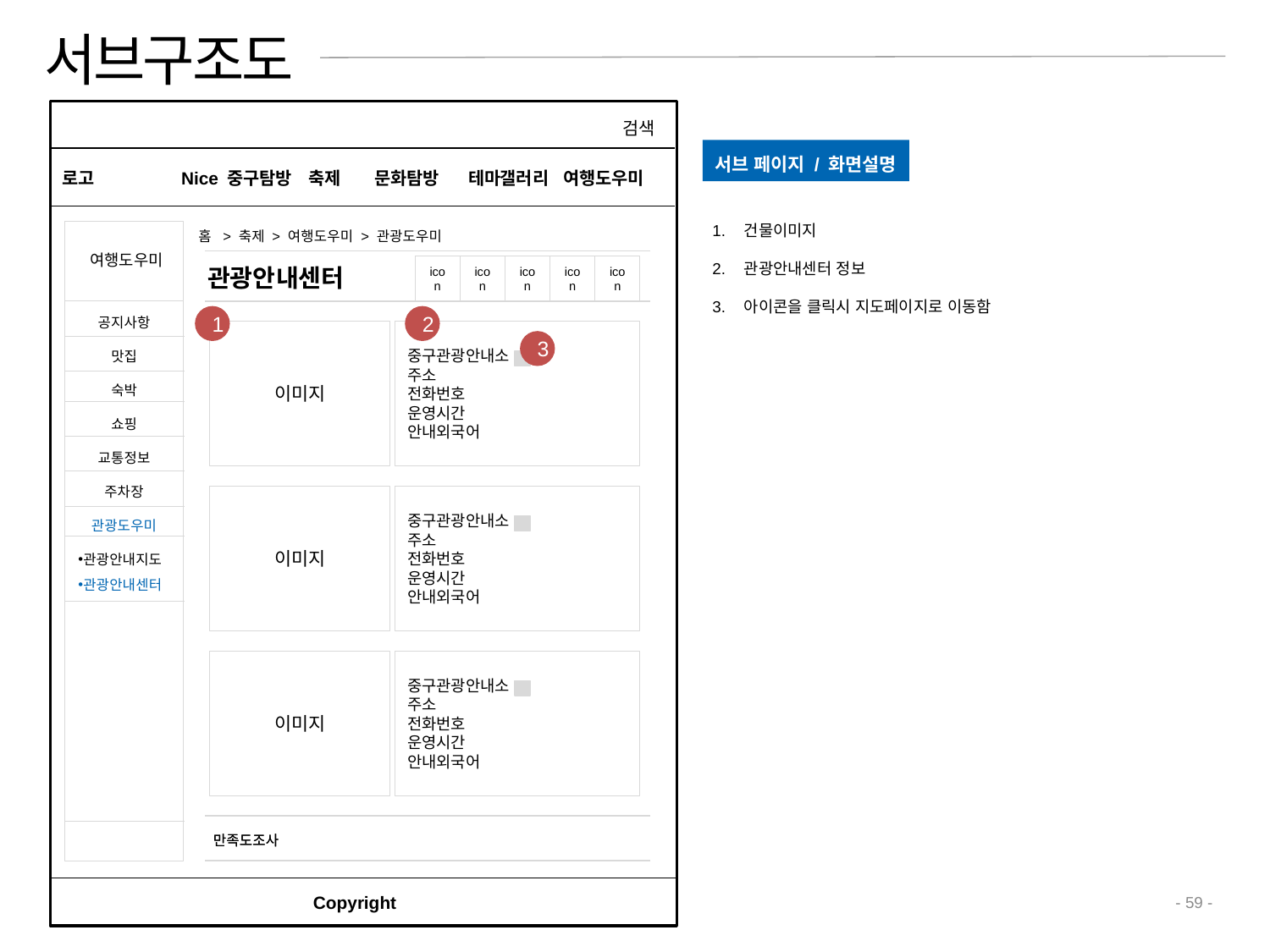

# 서브구조도
ㄷ
검색
서브 페이지 / 화면설명

로고
Nice 중구탐방	축제       문화탐방      테마갤러리   여행도우미
건물이미지
관광안내센터 정보
아이콘을 클릭시 지도페이지로 이동함

여행도우미
홈  > 축제 > 여행도우미 > 관광도우미
관광안내센터
icon
icon
icon
icon
icon
공지사항
맛집
숙박
쇼핑
교통정보
주차장
관광도우미

1
2
이미지
중구관광안내소
주소
전화번호
운영시간
안내외국어
3

이미지
중구관광안내소
주소
전화번호
운영시간
안내외국어

관광안내지도
관광안내센터
이미지
중구관광안내소
주소
전화번호
운영시간
안내외국어

만족도조사
만족도조사
Copyright